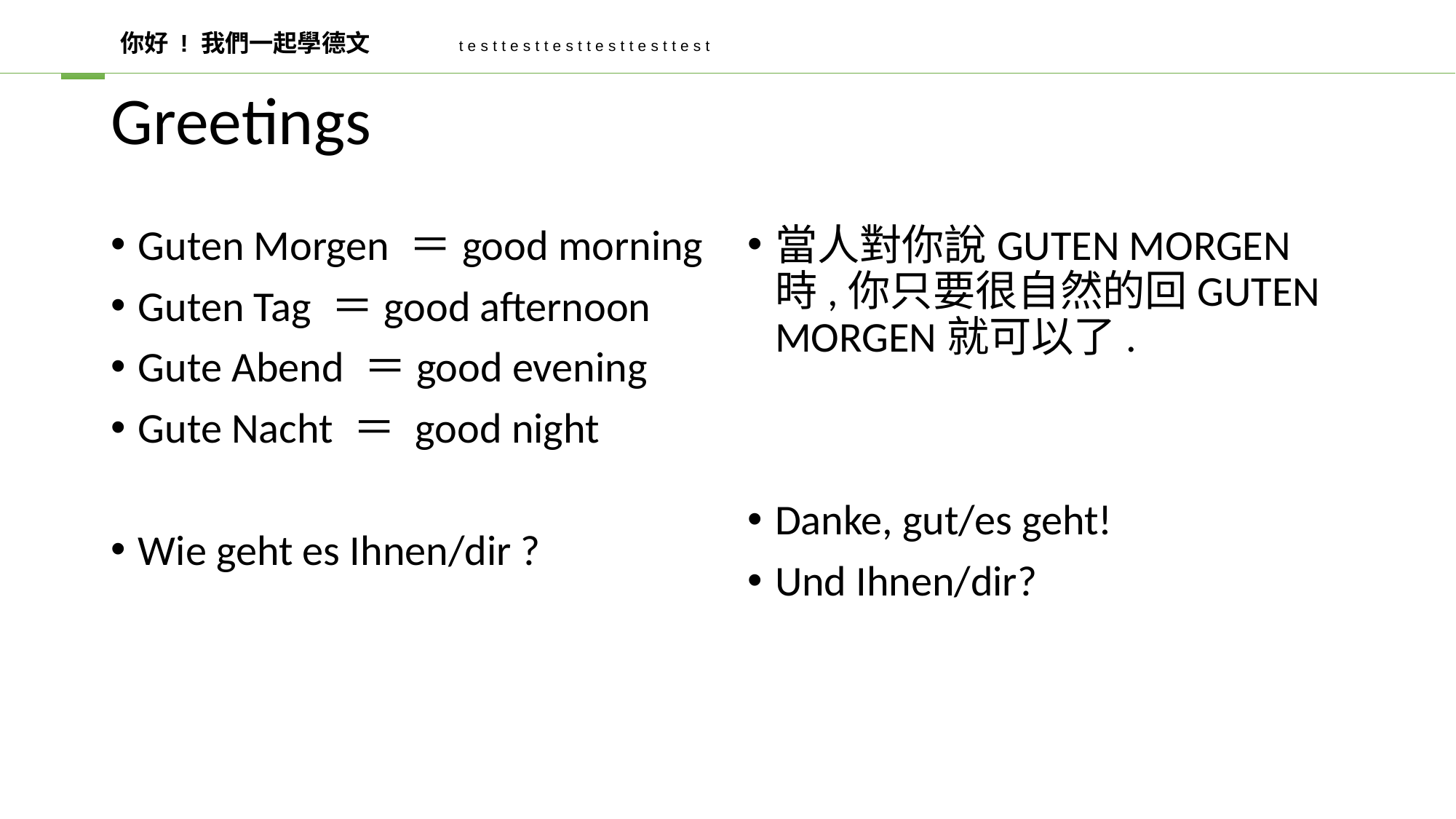

你好 ! 我們一起學德文
testtesttesttesttesttest

# Greetings
Guten Morgen ＝good morning
Guten Tag ＝good afternoon
Gute Abend ＝good evening
Gute Nacht ＝ good night

Wie geht es Ihnen/dir ?
當人對你說GUTEN MORGEN 時,你只要很自然的回GUTEN MORGEN就可以了.

Danke, gut/es geht!
Und Ihnen/dir?